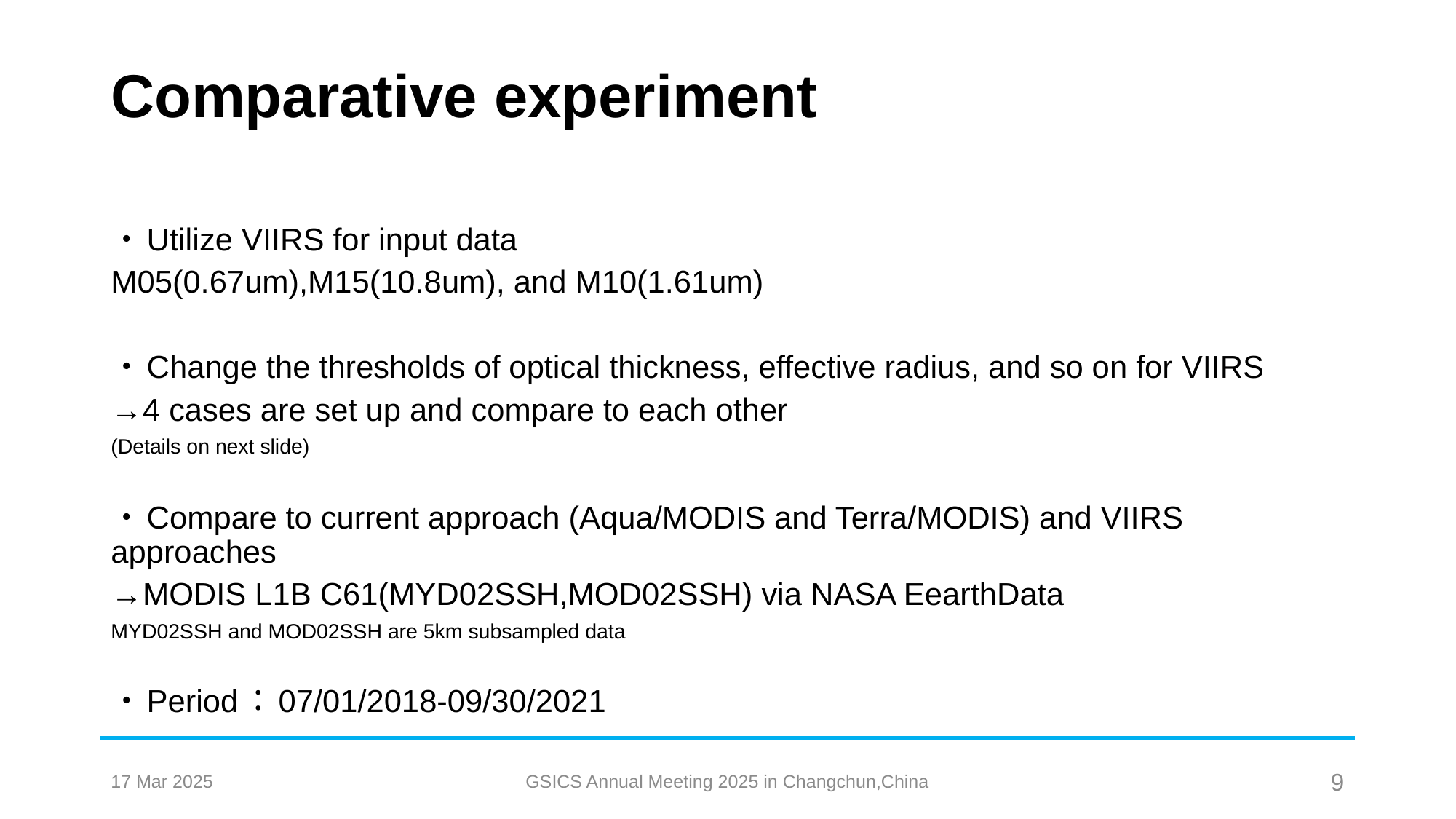

# Comparative experiment
・Utilize VIIRS for input data
M05(0.67um),M15(10.8um), and M10(1.61um)

・Change the thresholds of optical thickness, effective radius, and so on for VIIRS
→4 cases are set up and compare to each other
(Details on next slide)

・Compare to current approach (Aqua/MODIS and Terra/MODIS) and VIIRS approaches
→MODIS L1B C61(MYD02SSH,MOD02SSH) via NASA EearthData
MYD02SSH and MOD02SSH are 5km subsampled data

・Period：07/01/2018-09/30/2021
17 Mar 2025
GSICS Annual Meeting 2025 in Changchun,China
9